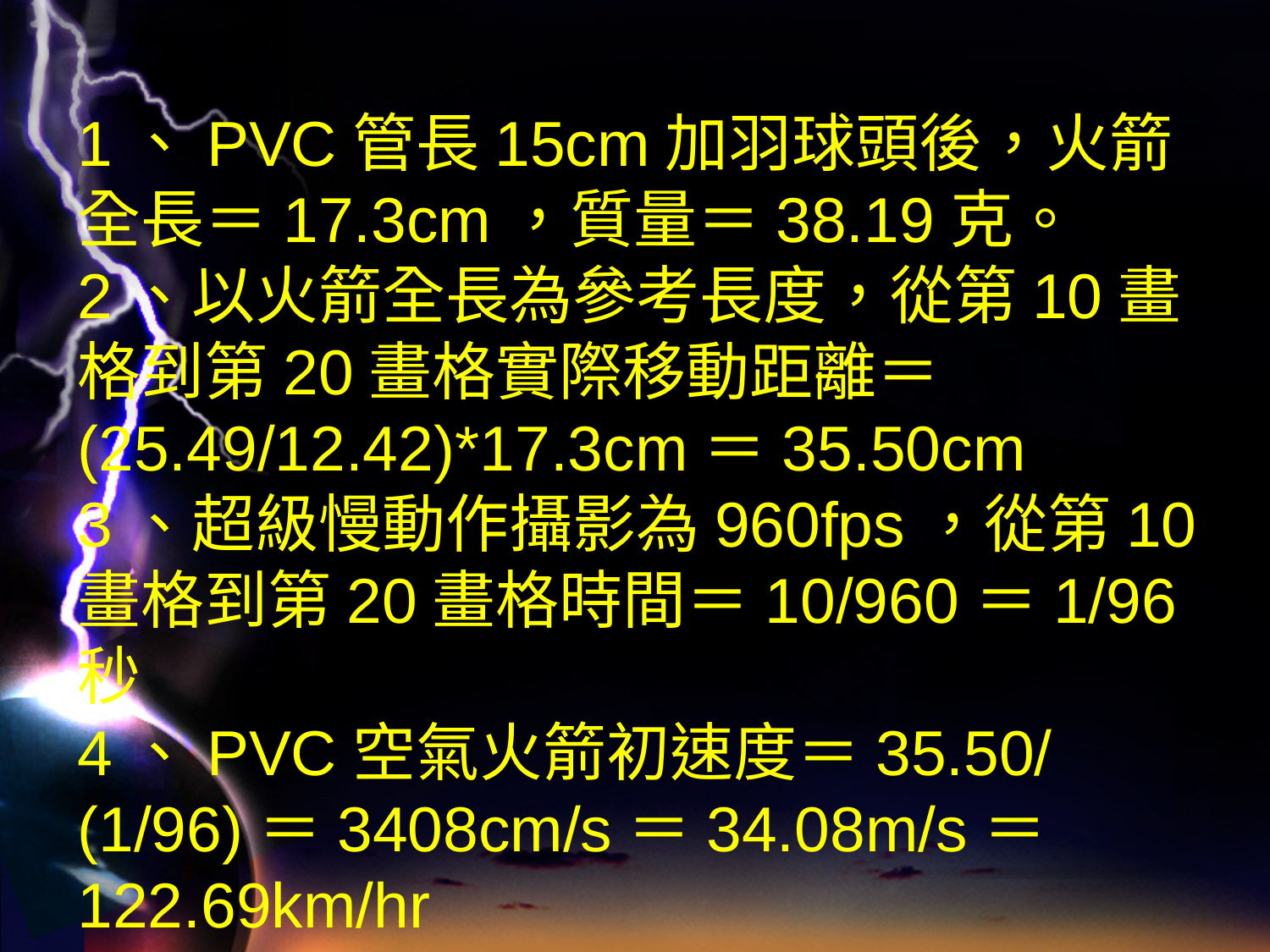

1、PVC管長15cm加羽球頭後，火箭全長＝17.3cm，質量＝38.19克。
2、以火箭全長為參考長度，從第10畫格到第20畫格實際移動距離＝ (25.49/12.42)*17.3cm＝35.50cm
3、超級慢動作攝影為960fps，從第10畫格到第20畫格時間＝10/960＝1/96秒
4、PVC空氣火箭初速度＝35.50/(1/96)＝3408cm/s＝34.08m/s＝122.69km/hr